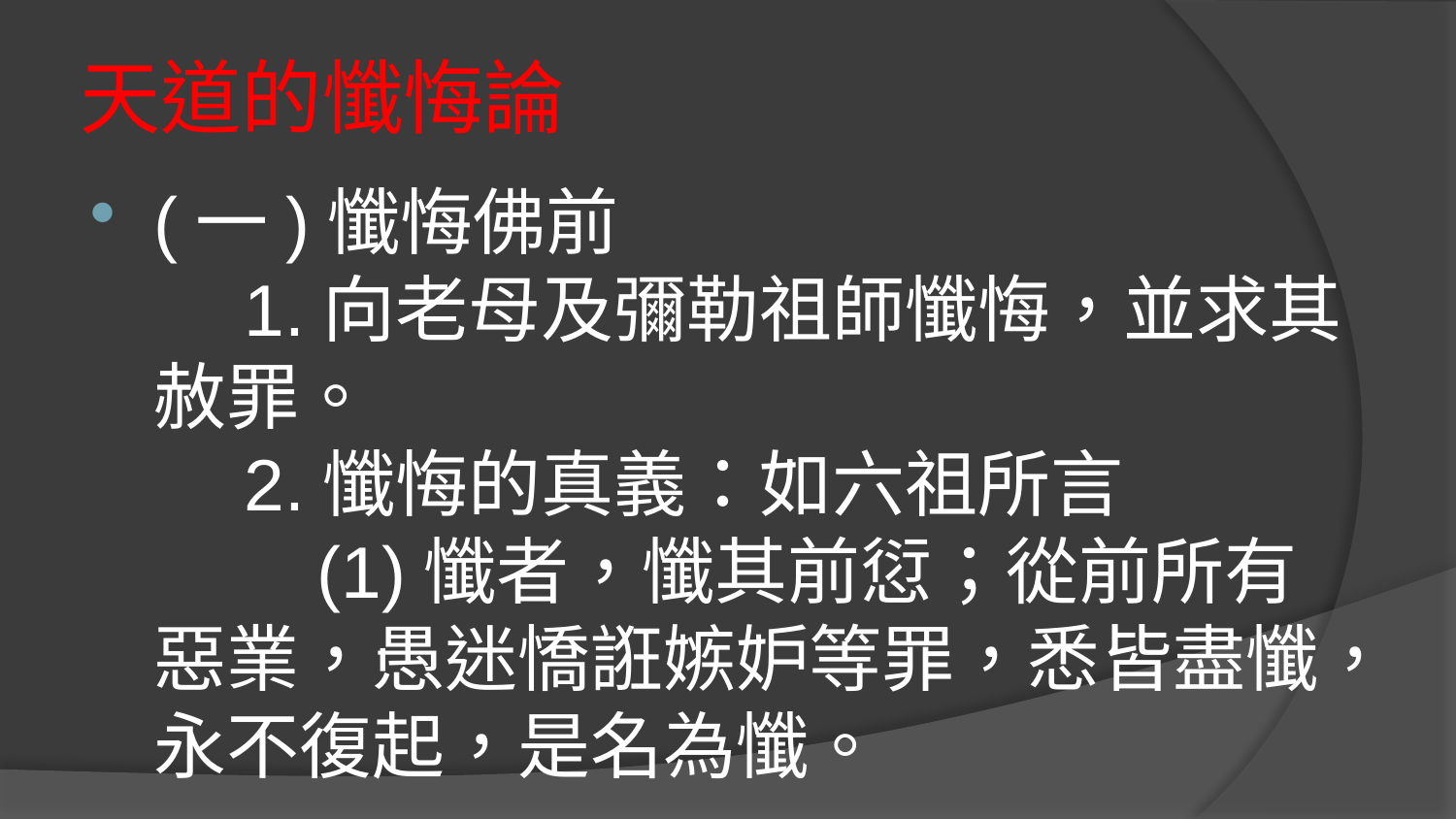

# 天道的懺悔論
(一)懺悔佛前
　1.向老母及彌勒祖師懺悔，並求其赦罪。
　2.懺悔的真義：如六祖所言
　　(1)懺者，懺其前愆；從前所有惡業，愚迷憍誑嫉妒等罪，悉皆盡懺，永不復起，是名為懺。